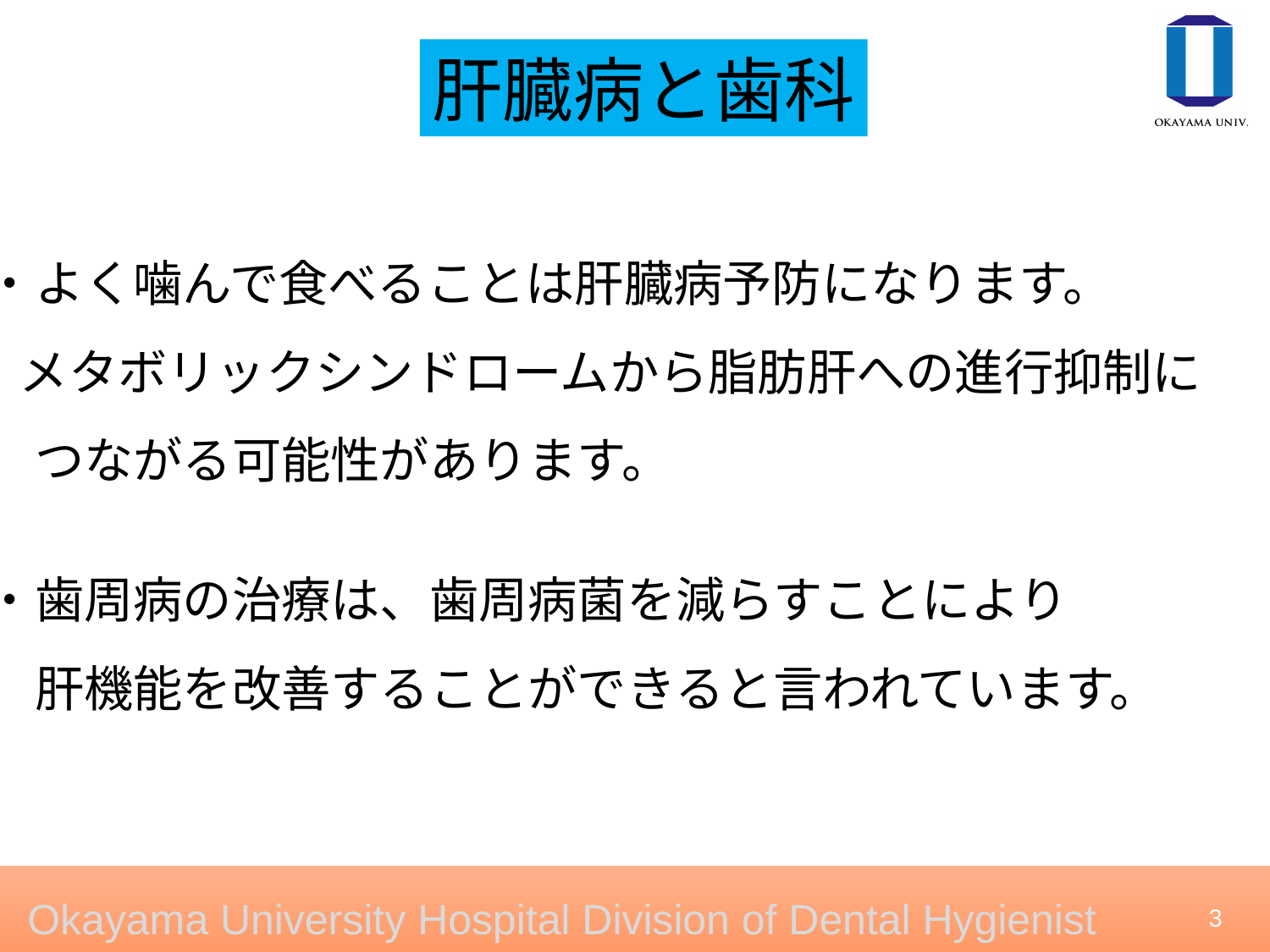

肝臓病と歯科
・よく噛んで食べることは肝臓病予防になります。
  メタボリックシンドロームから脂肪肝への進行抑制に
　つながる可能性があります。

・歯周病の治療は、歯周病菌を減らすことにより
　肝機能を改善することができると言われています。
3